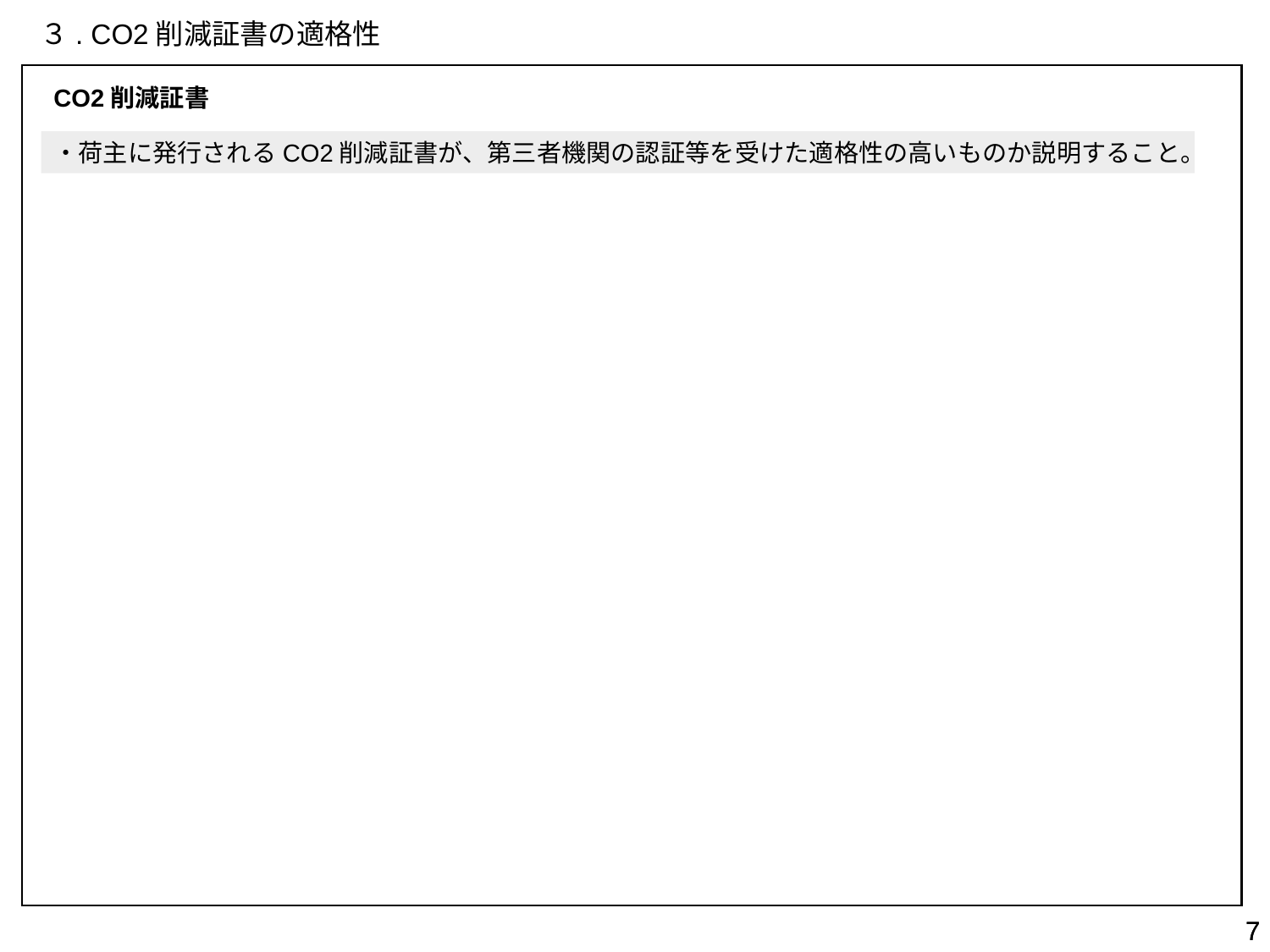

# ３. CO2削減証書の適格性

CO2削減証書
・荷主に発行されるCO2削減証書が、第三者機関の認証等を受けた適格性の高いものか説明すること。
7
7